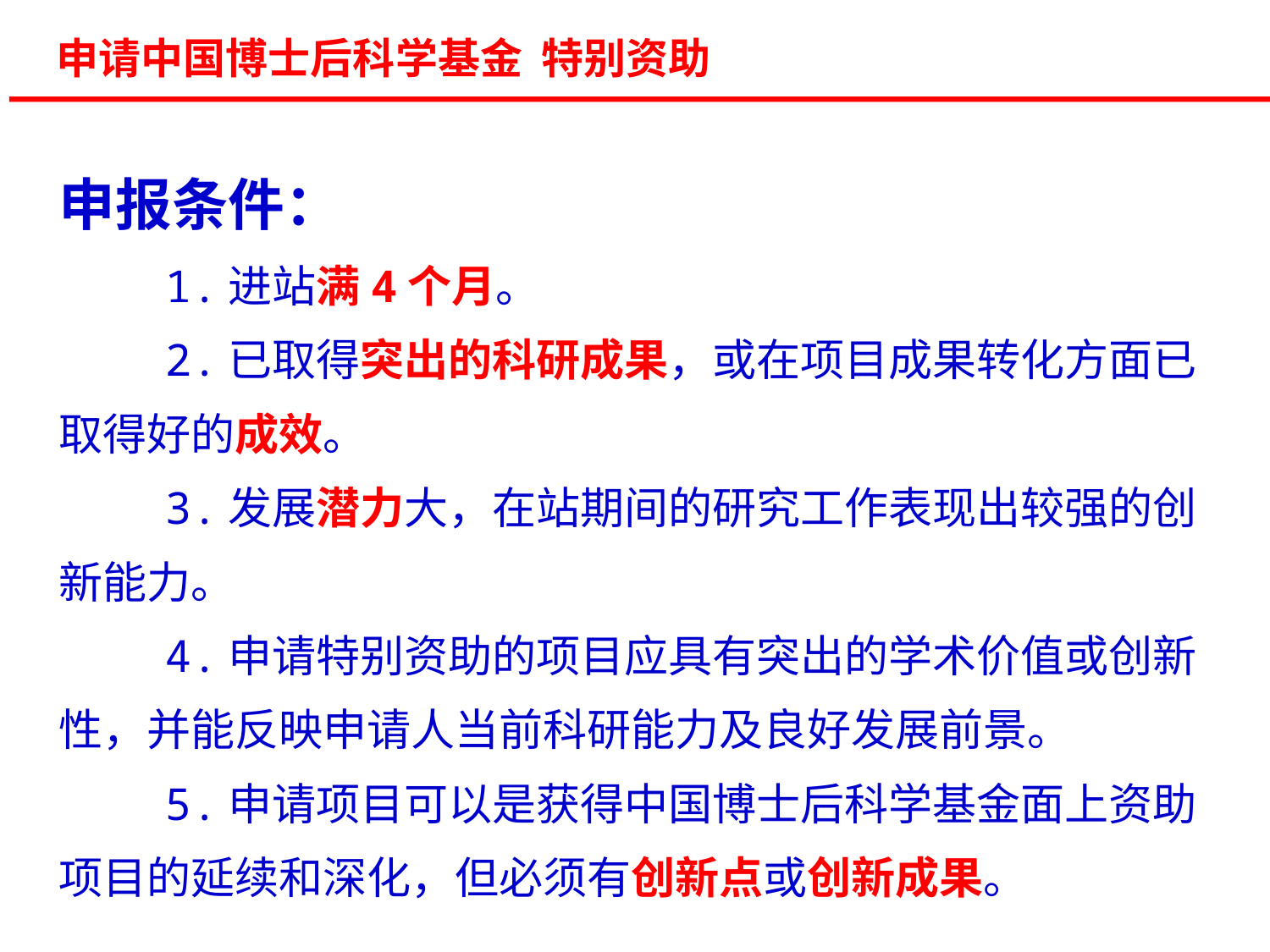

申请中国博士后科学基金  特别资助

申报条件：
    1.进站满4个月。
    2.已取得突出的科研成果，或在项目成果转化方面已取得好的成效。
    3.发展潜力大，在站期间的研究工作表现出较强的创新能力。
    4.申请特别资助的项目应具有突出的学术价值或创新性，并能反映申请人当前科研能力及良好发展前景。
    5.申请项目可以是获得中国博士后科学基金面上资助项目的延续和深化，但必须有创新点或创新成果。